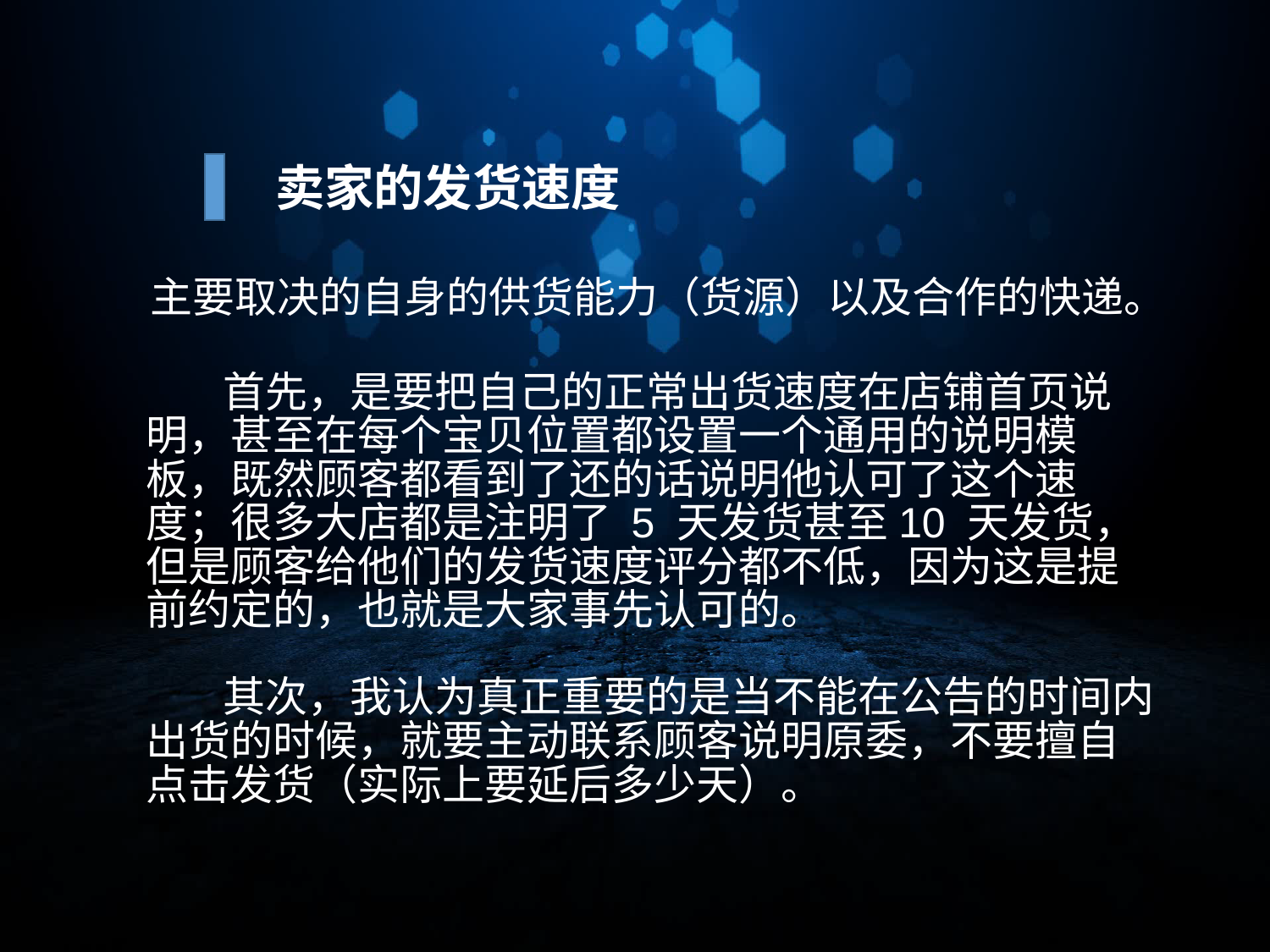

卖家的发货速度

主要取决的自身的供货能力（货源）以及合作的快递。

       首先，是要把自己的正常出货速度在店铺首页说明，甚至在每个宝贝位置都设置一个通用的说明模板，既然顾客都看到了还的话说明他认可了这个速度；很多大店都是注明了 5 天发货甚至10 天发货，但是顾客给他们的发货速度评分都不低，因为这是提前约定的，也就是大家事先认可的。

       其次，我认为真正重要的是当不能在公告的时间内出货的时候，就要主动联系顾客说明原委，不要擅自点击发货（实际上要延后多少天）。